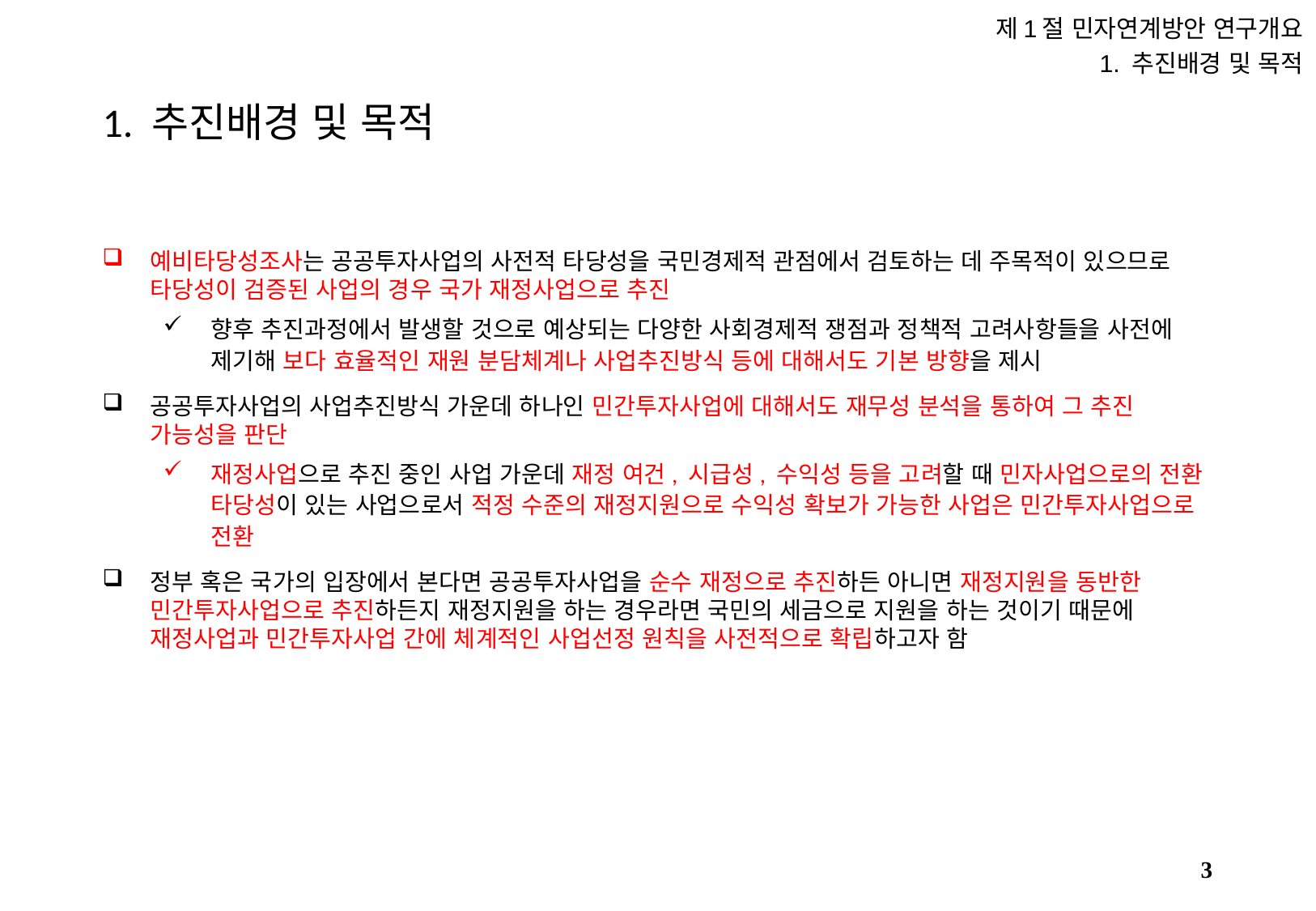

제1절 민자연계방안 연구개요
1. 추진배경 및 목적
# 1. 추진배경 및 목적
예비타당성조사는 공공투자사업의 사전적 타당성을 국민경제적 관점에서 검토하는 데 주목적이 있으므로 타당성이 검증된 사업의 경우 국가 재정사업으로 추진
향후 추진과정에서 발생할 것으로 예상되는 다양한 사회경제적 쟁점과 정책적 고려사항들을 사전에 제기해 보다 효율적인 재원 분담체계나 사업추진방식 등에 대해서도 기본 방향을 제시
공공투자사업의 사업추진방식 가운데 하나인 민간투자사업에 대해서도 재무성 분석을 통하여 그 추진 가능성을 판단
재정사업으로 추진 중인 사업 가운데 재정 여건, 시급성, 수익성 등을 고려할 때 민자사업으로의 전환 타당성이 있는 사업으로서 적정 수준의 재정지원으로 수익성 확보가 가능한 사업은 민간투자사업으로 전환
정부 혹은 국가의 입장에서 본다면 공공투자사업을 순수 재정으로 추진하든 아니면 재정지원을 동반한 민간투자사업으로 추진하든지 재정지원을 하는 경우라면 국민의 세금으로 지원을 하는 것이기 때문에 재정사업과 민간투자사업 간에 체계적인 사업선정 원칙을 사전적으로 확립하고자 함

3